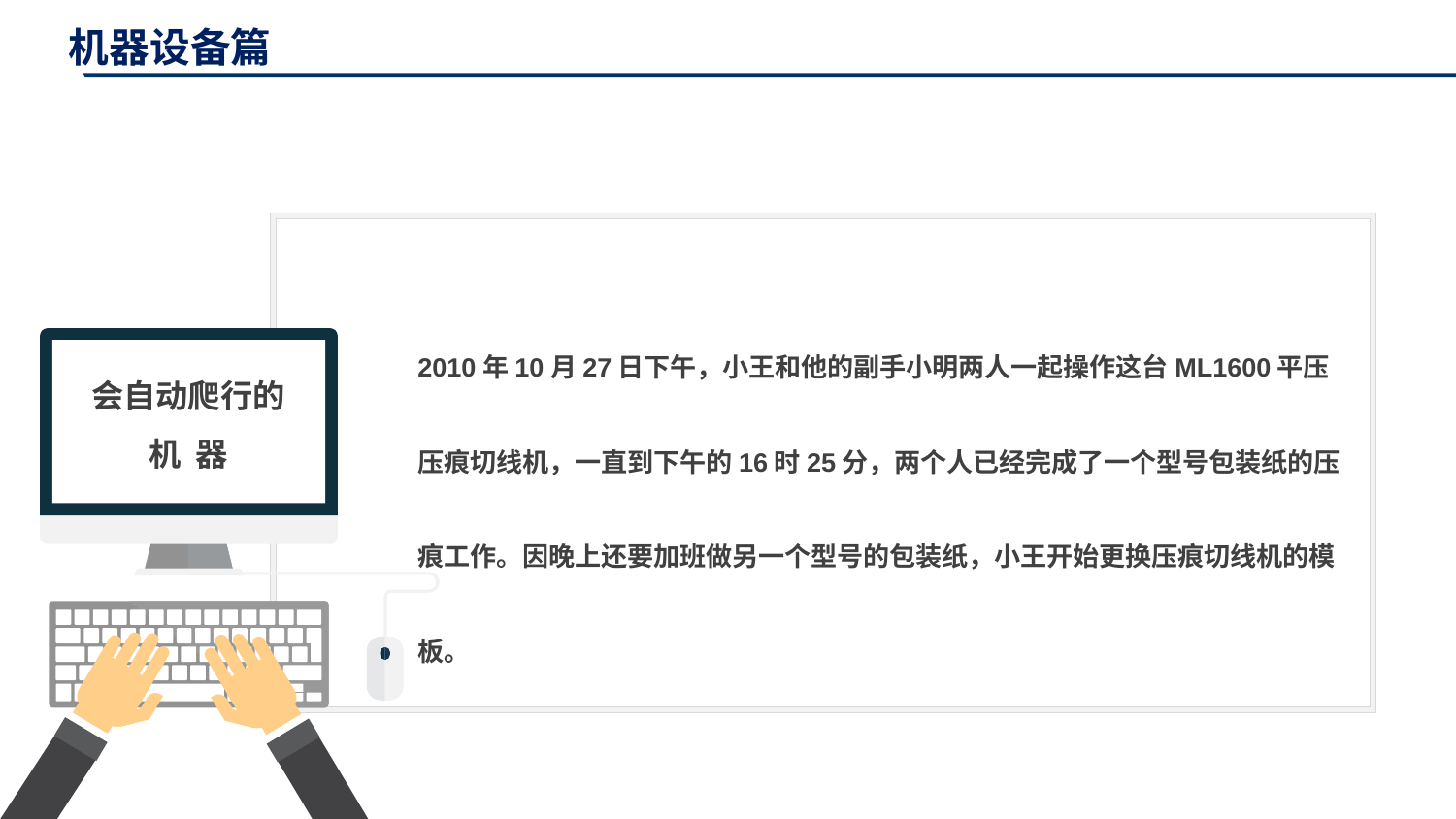

机器设备篇

2010年10月27日下午，小王和他的副手小明两人一起操作这台ML1600平压压痕切线机，一直到下午的16时25分，两个人已经完成了一个型号包装纸的压痕工作。因晚上还要加班做另一个型号的包装纸，小王开始更换压痕切线机的模板。

会自动爬行的
机  器